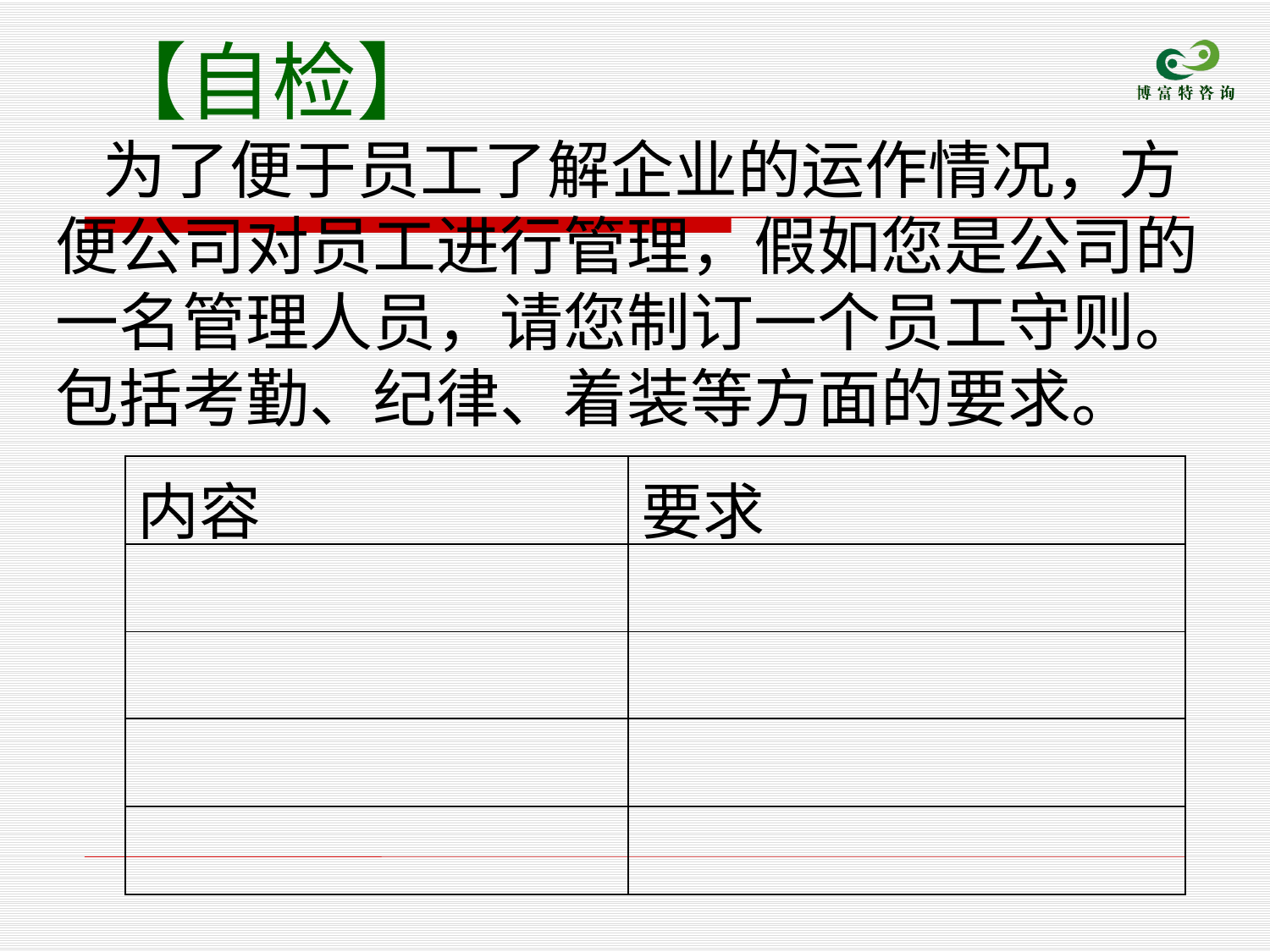

【自检】
为了便于员工了解企业的运作情况，方便公司对员工进行管理，假如您是公司的一名管理人员，请您制订一个员工守则。包括考勤、纪律、着装等方面的要求。
| 内容 | 要求 |
| --- | --- |
|  |  |
|  |  |
|  |  |
|  |  |

563